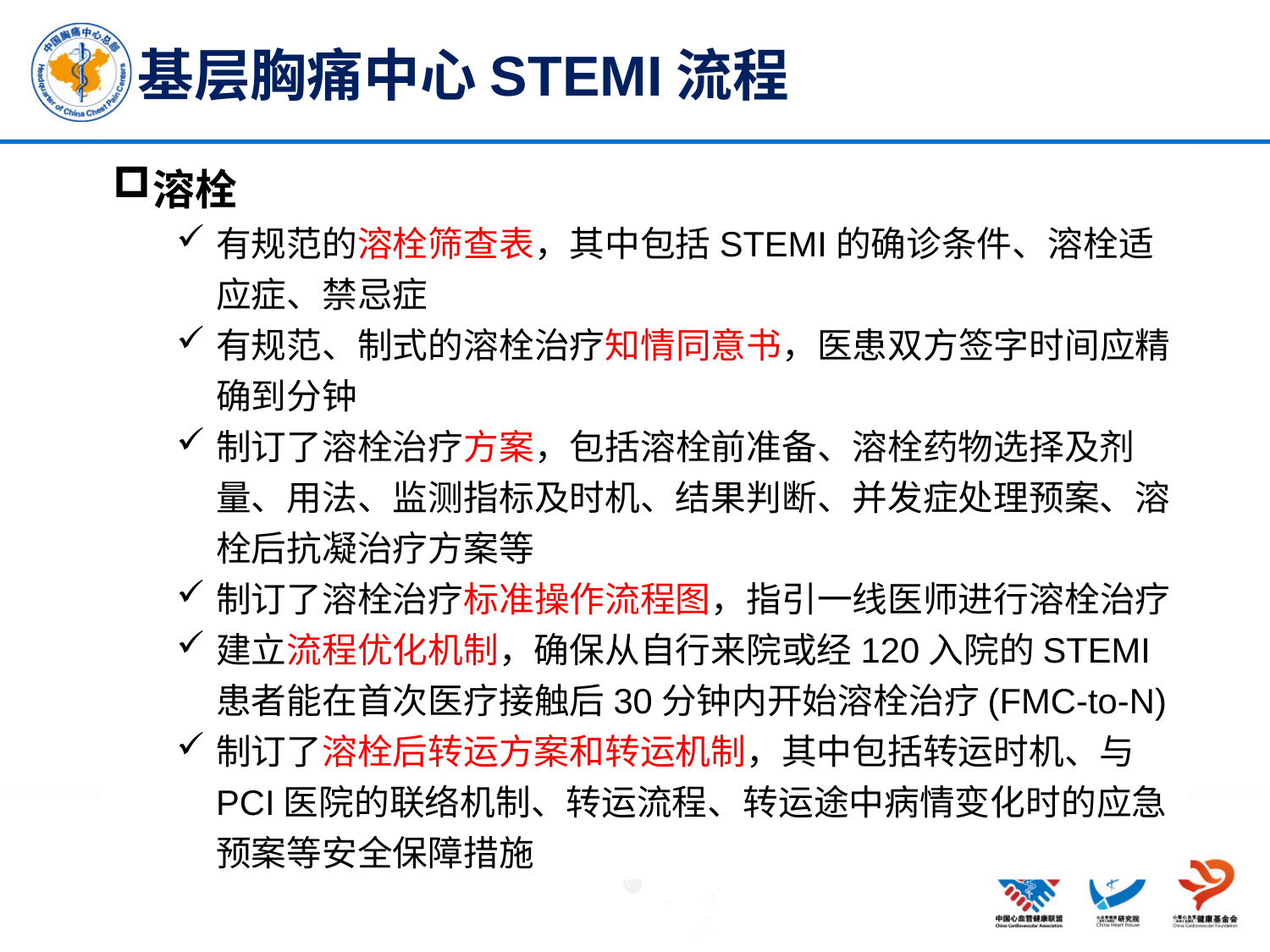

# 基层胸痛中心STEMI流程
溶栓
有规范的溶栓筛查表，其中包括STEMI的确诊条件、溶栓适应症、禁忌症
有规范、制式的溶栓治疗知情同意书，医患双方签字时间应精确到分钟
制订了溶栓治疗方案，包括溶栓前准备、溶栓药物选择及剂量、用法、监测指标及时机、结果判断、并发症处理预案、溶栓后抗凝治疗方案等
制订了溶栓治疗标准操作流程图，指引一线医师进行溶栓治疗
建立流程优化机制，确保从自行来院或经120入院的STEMI患者能在首次医疗接触后30分钟内开始溶栓治疗(FMC-to-N)
制订了溶栓后转运方案和转运机制，其中包括转运时机、与PCI医院的联络机制、转运流程、转运途中病情变化时的应急预案等安全保障措施